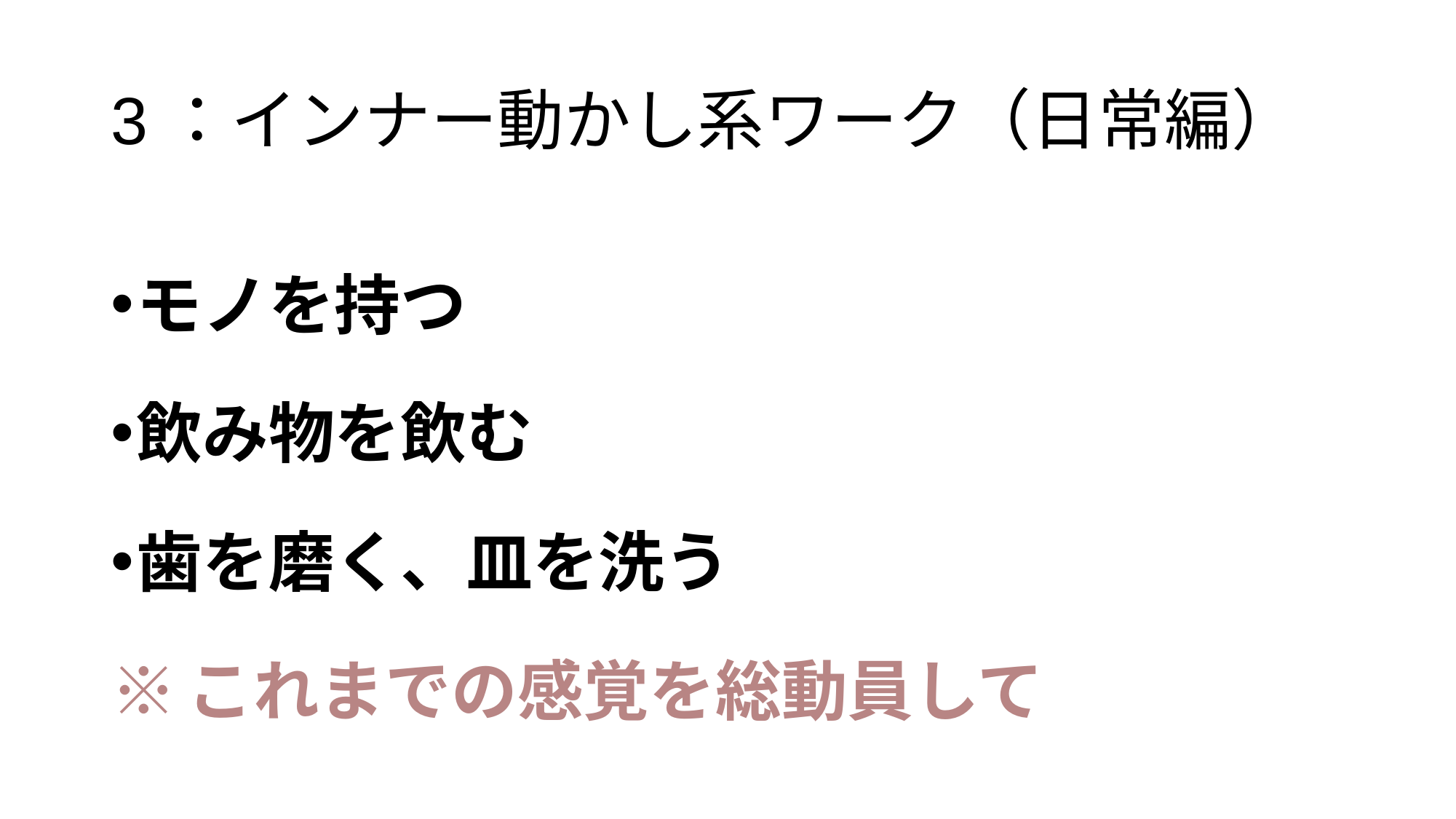

# 3：インナー動かし系ワーク（日常編）
モノを持つ
飲み物を飲む
歯を磨く、皿を洗う
※これまでの感覚を総動員して